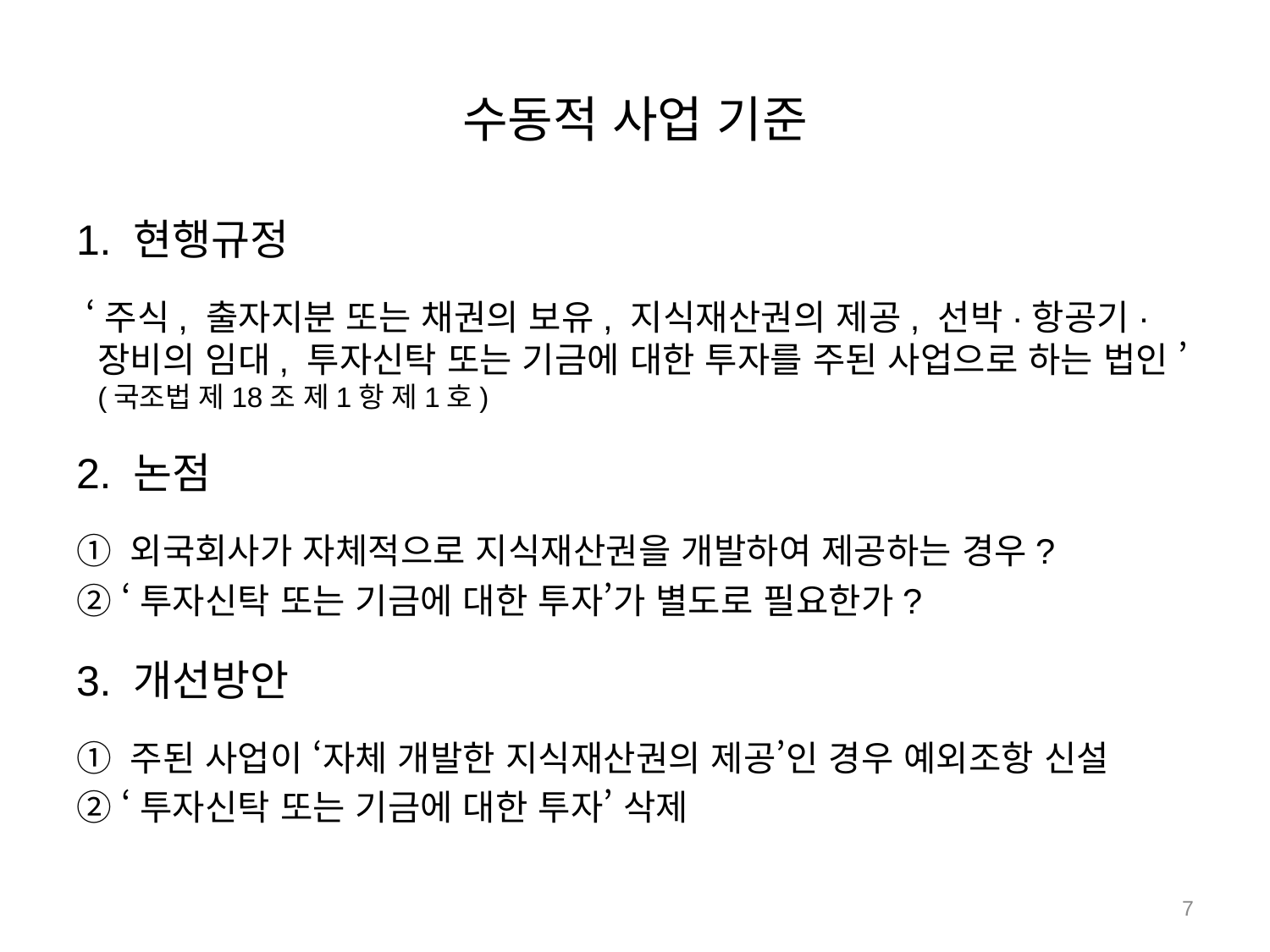

# 수동적 사업 기준
1. 현행규정

 ‘주식, 출자지분 또는 채권의 보유, 지식재산권의 제공, 선박·항공기·장비의 임대, 투자신탁 또는 기금에 대한 투자를 주된 사업으로 하는 법인 ’ (국조법 제18조 제1항 제1호)

2. 논점

① 외국회사가 자체적으로 지식재산권을 개발하여 제공하는 경우?
② ‘투자신탁 또는 기금에 대한 투자’가 별도로 필요한가?

3. 개선방안

① 주된 사업이 ‘자체 개발한 지식재산권의 제공’인 경우 예외조항 신설
② ‘투자신탁 또는 기금에 대한 투자’ 삭제
7